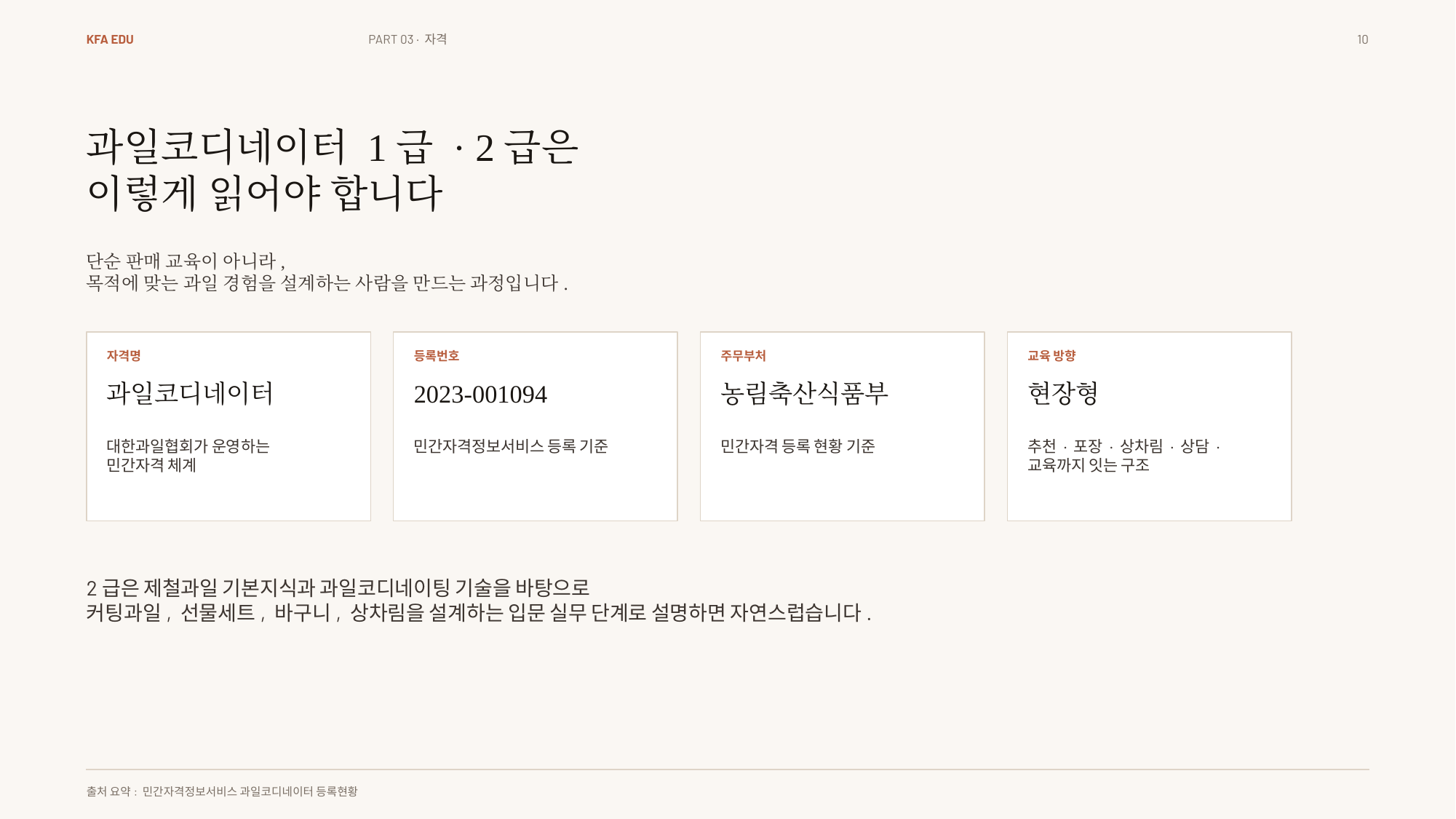

KFA EDU
PART 03 · 자격
10
과일코디네이터 1급 · 2급은
이렇게 읽어야 합니다
단순 판매 교육이 아니라,
목적에 맞는 과일 경험을 설계하는 사람을 만드는 과정입니다.

자격명
등록번호
주무부처
교육 방향
과일코디네이터
2023-001094
농림축산식품부
현장형
대한과일협회가 운영하는
민간자격 체계
민간자격정보서비스 등록 기준
민간자격 등록 현황 기준
추천 · 포장 · 상차림 · 상담 · 교육까지 잇는 구조
2급은 제철과일 기본지식과 과일코디네이팅 기술을 바탕으로
커팅과일, 선물세트, 바구니, 상차림을 설계하는 입문 실무 단계로 설명하면 자연스럽습니다.

출처 요약: 민간자격정보서비스 과일코디네이터 등록현황